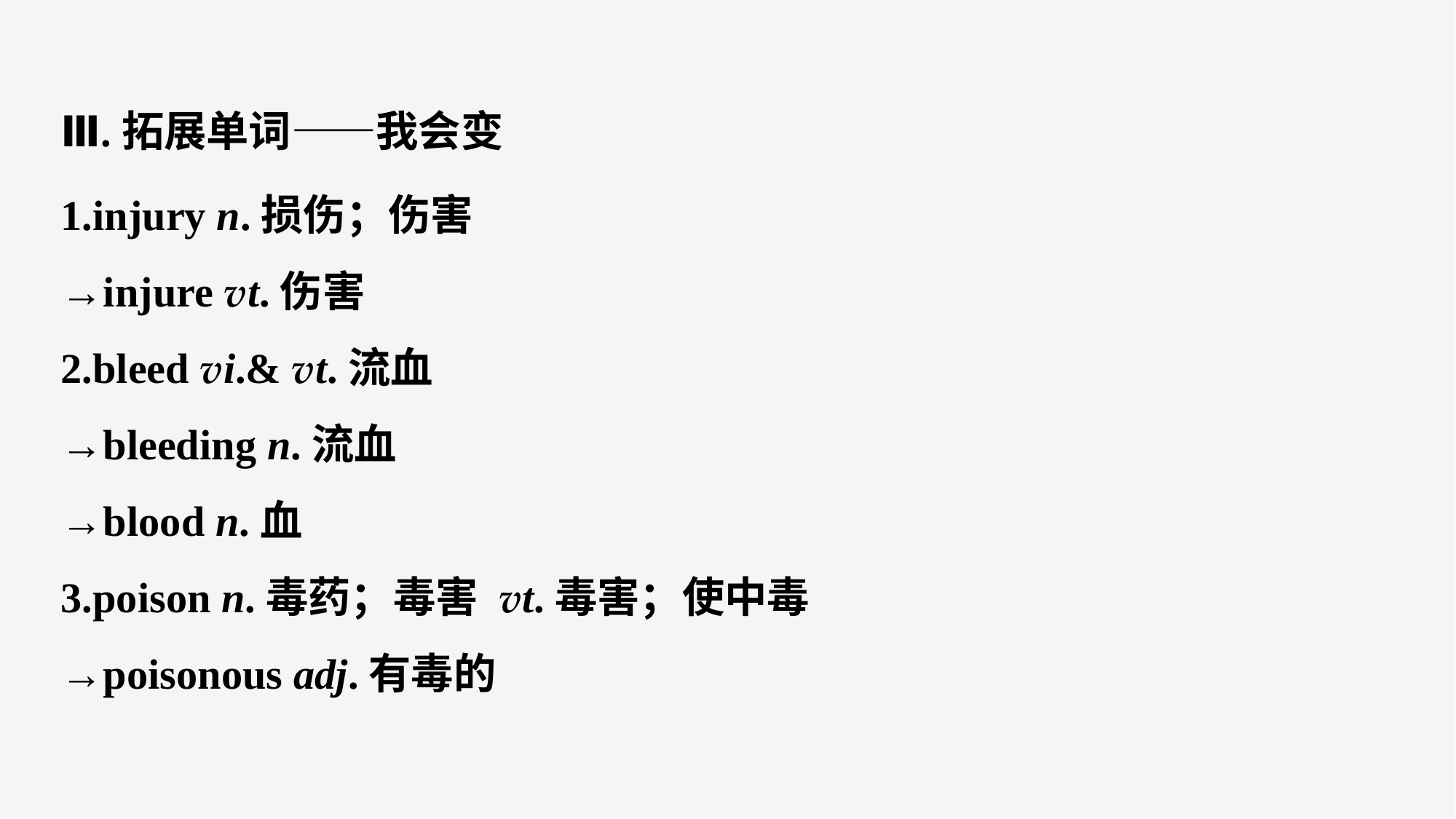

Ⅲ.拓展单词——我会变
1.injury n.损伤；伤害
→injure vt.伤害
2.bleed vi.& vt.流血
→bleeding n.流血
→blood n.血
3.poison n.毒药；毒害 vt.毒害；使中毒
→poisonous adj.有毒的